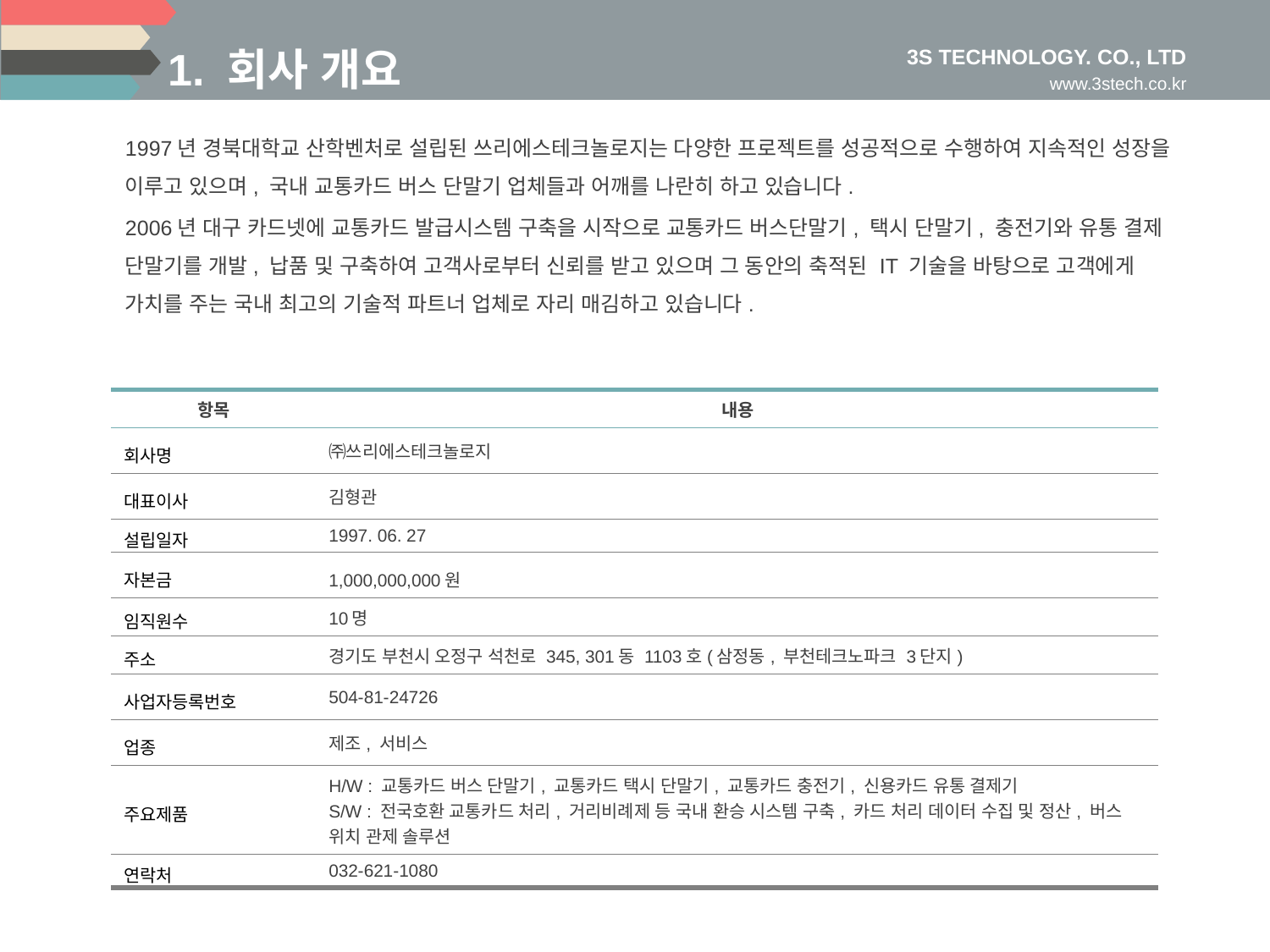

1. 회사 개요
1997년 경북대학교 산학벤처로 설립된 쓰리에스테크놀로지는 다양한 프로젝트를 성공적으로 수행하여 지속적인 성장을 이루고 있으며, 국내 교통카드 버스 단말기 업체들과 어깨를 나란히 하고 있습니다.
2006년 대구 카드넷에 교통카드 발급시스템 구축을 시작으로 교통카드 버스단말기, 택시 단말기, 충전기와 유통 결제 단말기를 개발, 납품 및 구축하여 고객사로부터 신뢰를 받고 있으며 그 동안의 축적된 IT 기술을 바탕으로 고객에게 가치를 주는 국내 최고의 기술적 파트너 업체로 자리 매김하고 있습니다.
| 항목 | 내용 |
| --- | --- |
| 회사명 | ㈜쓰리에스테크놀로지 |
| 대표이사 | 김형관 |
| 설립일자 | 1997. 06. 27 |
| 자본금 | 1,000,000,000원 |
| 임직원수 | 10명 |
| 주소 | 경기도 부천시 오정구 석천로 345, 301동 1103호(삼정동, 부천테크노파크 3단지) |
| 사업자등록번호 | 504-81-24726 |
| 업종 | 제조, 서비스 |
| 주요제품 | H/W : 교통카드 버스 단말기, 교통카드 택시 단말기, 교통카드 충전기, 신용카드 유통 결제기 S/W : 전국호환 교통카드 처리, 거리비례제 등 국내 환승 시스템 구축, 카드 처리 데이터 수집 및 정산, 버스 위치 관제 솔루션 |
| 연락처 | 032-621-1080 |